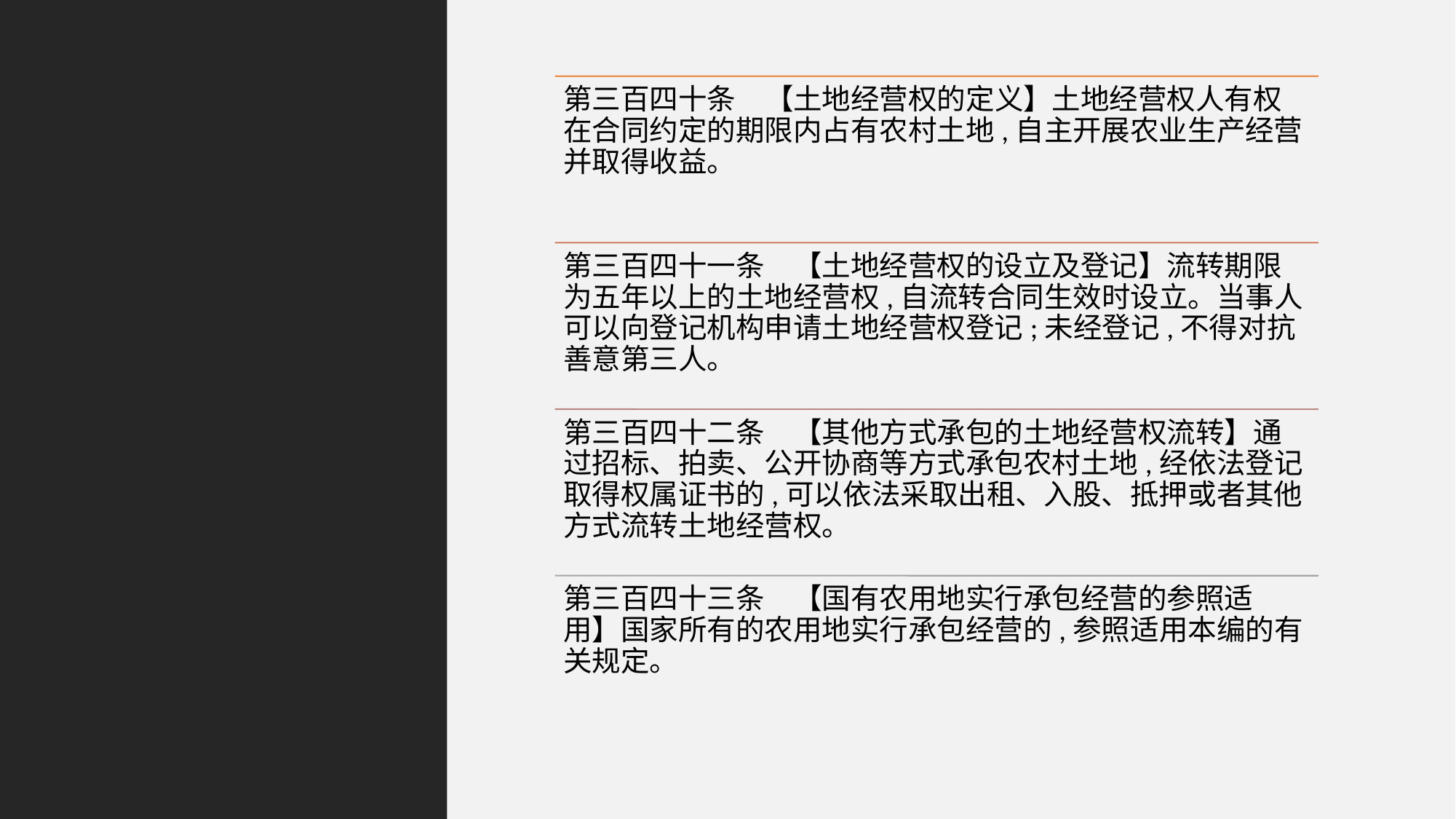

第三百四十条　【土地经营权的定义】土地经营权人有权在合同约定的期限内占有农村土地,自主开展农业生产经营并取得收益。
第三百四十一条　【土地经营权的设立及登记】流转期限为五年以上的土地经营权,自流转合同生效时设立。当事人可以向登记机构申请土地经营权登记;未经登记,不得对抗善意第三人。
第三百四十二条　【其他方式承包的土地经营权流转】通过招标、拍卖、公开协商等方式承包农村土地,经依法登记取得权属证书的,可以依法采取出租、入股、抵押或者其他方式流转土地经营权。
第三百四十三条　【国有农用地实行承包经营的参照适用】国家所有的农用地实行承包经营的,参照适用本编的有关规定。